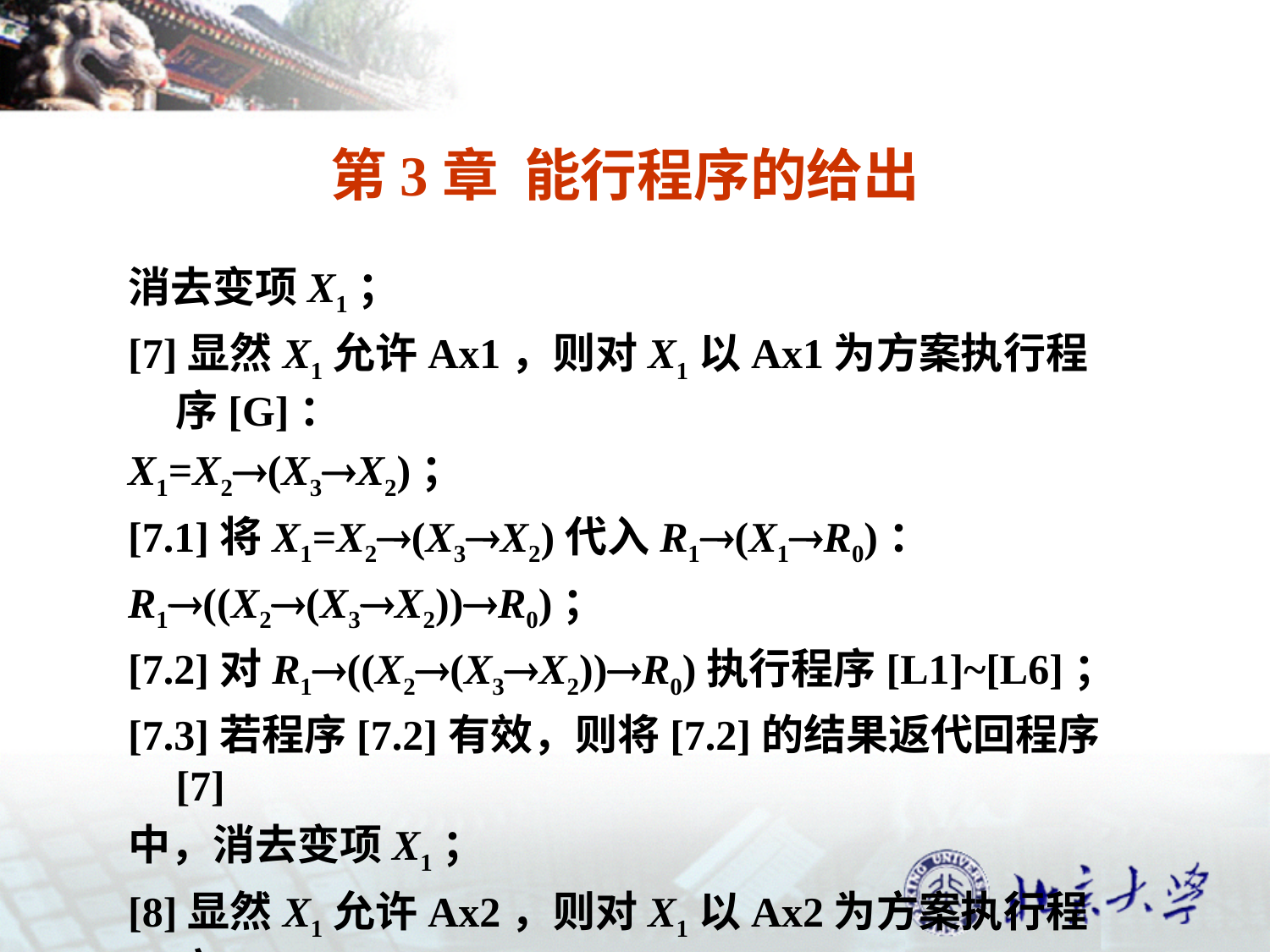

# 第3章  能行程序的给出
消去变项X1；
[7]显然X1允许Ax1，则对X1以Ax1为方案执行程序[G]：
X1=X2→(X3→X2)；
[7.1]将X1=X2→(X3→X2)代入R1→(X1→R0)：
R1→((X2→(X3→X2))→R0)；
[7.2]对R1→((X2→(X3→X2))→R0)执行程序[L1]~[L6]；
[7.3]若程序[7.2]有效，则将[7.2]的结果返代回程序[7]
中，消去变项X1；
[8]显然X1允许Ax2，则对X1以Ax2为方案执行程序[G]：